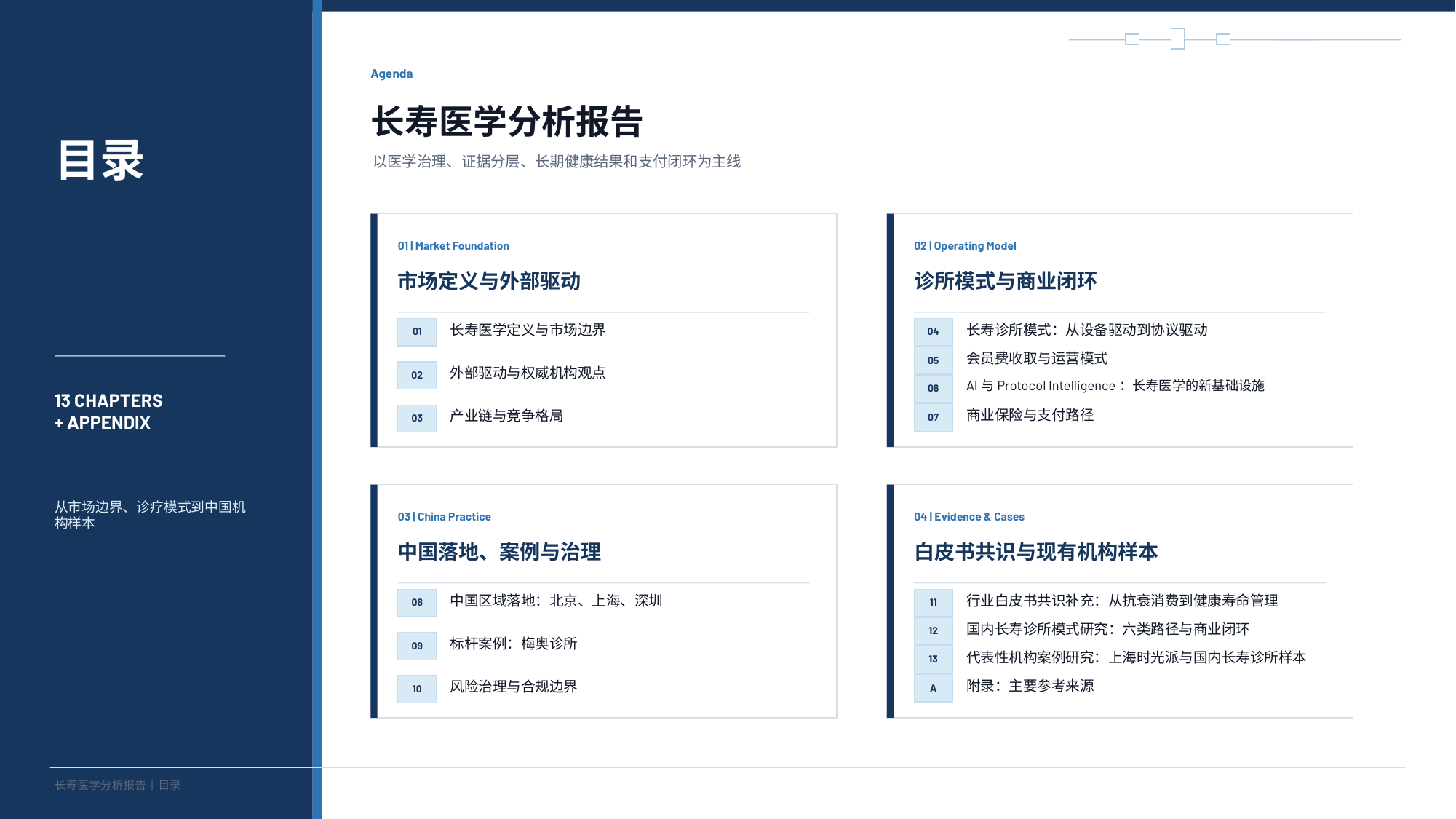

Agenda
长寿医学分析报告
目录
以医学治理、证据分层、长期健康结果和支付闭环为主线

01 | Market Foundation
02 | Operating Model
市场定义与外部驱动
诊所模式与商业闭环

长寿医学定义与市场边界
长寿诊所模式：从设备驱动到协议驱动
01
04

会员费收取与运营模式
05

外部驱动与权威机构观点
02

AI与Protocol Intelligence：长寿医学的新基础设施
06
13 CHAPTERS
+ APPENDIX

商业保险与支付路径
产业链与竞争格局
07
03

从市场边界、诊疗模式到中国机构样本
03 | China Practice
04 | Evidence & Cases
中国落地、案例与治理
白皮书共识与现有机构样本

中国区域落地：北京、上海、深圳
行业白皮书共识补充：从抗衰消费到健康寿命管理
08
11

国内长寿诊所模式研究：六类路径与商业闭环
12

标杆案例：梅奥诊所
09

代表性机构案例研究：上海时光派与国内长寿诊所样本
13

附录：主要参考来源
风险治理与合规边界
A
10

长寿医学分析报告 | 目录